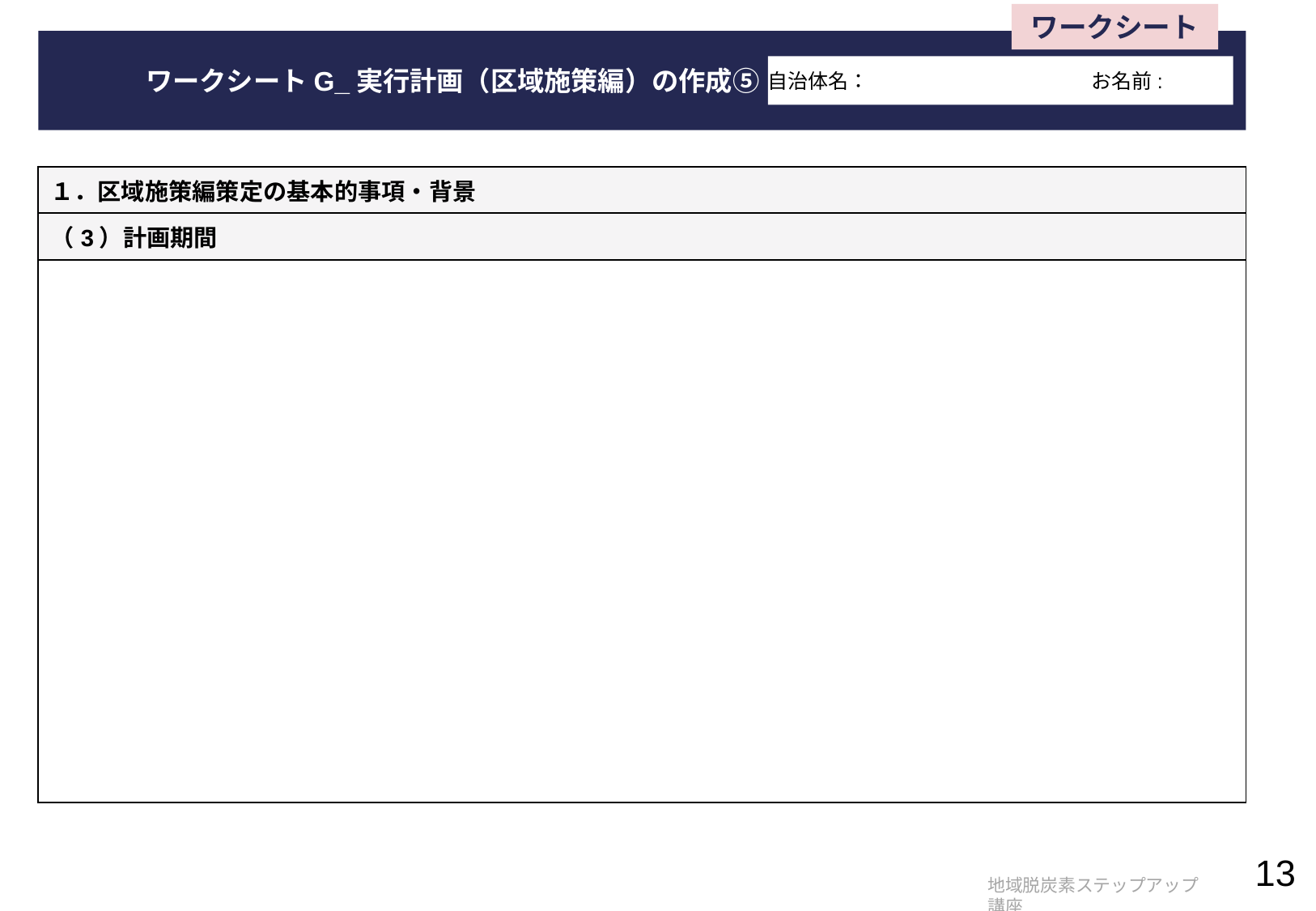

ワークシート
　　　　ワークシートG_実行計画（区域施策編）の作成⑤
自治体名：　　　　　　　　　　　お名前:
| １．区域施策編策定の基本的事項・背景 |
| --- |
| （3）計画期間 |
|  |
※記入欄が足りない場合は、
適宜、シートをコピーしページを増やしてご対応ください。